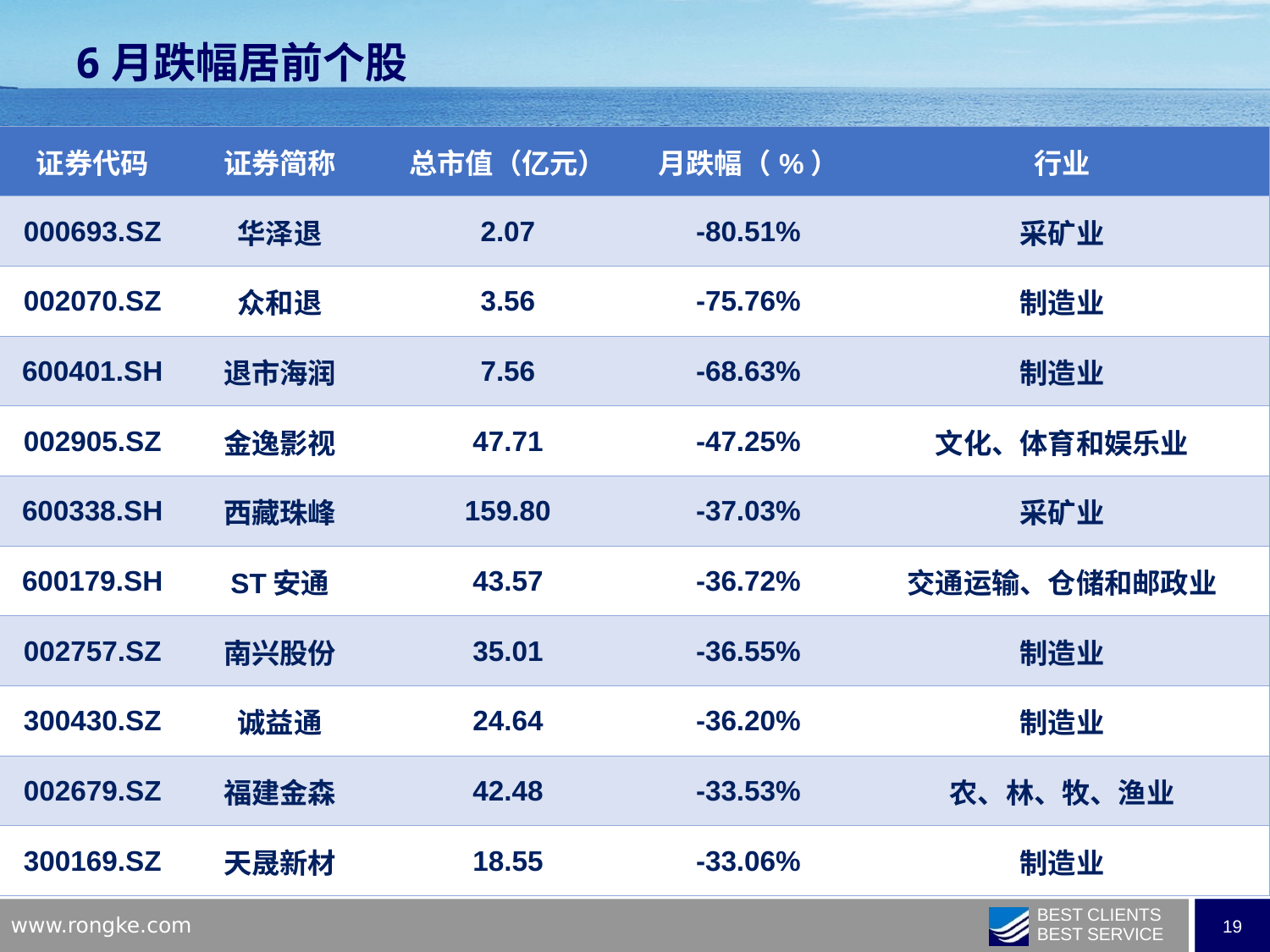

6月跌幅居前个股
| 证券代码 | 证券简称 | 总市值（亿元） | 月跌幅（%） | 行业 |
| --- | --- | --- | --- | --- |
| 000693.SZ | 华泽退 | 2.07 | -80.51% | 采矿业 |
| 002070.SZ | 众和退 | 3.56 | -75.76% | 制造业 |
| 600401.SH | 退市海润 | 7.56 | -68.63% | 制造业 |
| 002905.SZ | 金逸影视 | 47.71 | -47.25% | 文化、体育和娱乐业 |
| 600338.SH | 西藏珠峰 | 159.80 | -37.03% | 采矿业 |
| 600179.SH | ST安通 | 43.57 | -36.72% | 交通运输、仓储和邮政业 |
| 002757.SZ | 南兴股份 | 35.01 | -36.55% | 制造业 |
| 300430.SZ | 诚益通 | 24.64 | -36.20% | 制造业 |
| 002679.SZ | 福建金森 | 42.48 | -33.53% | 农、林、牧、渔业 |
| 300169.SZ | 天晟新材 | 18.55 | -33.06% | 制造业 |